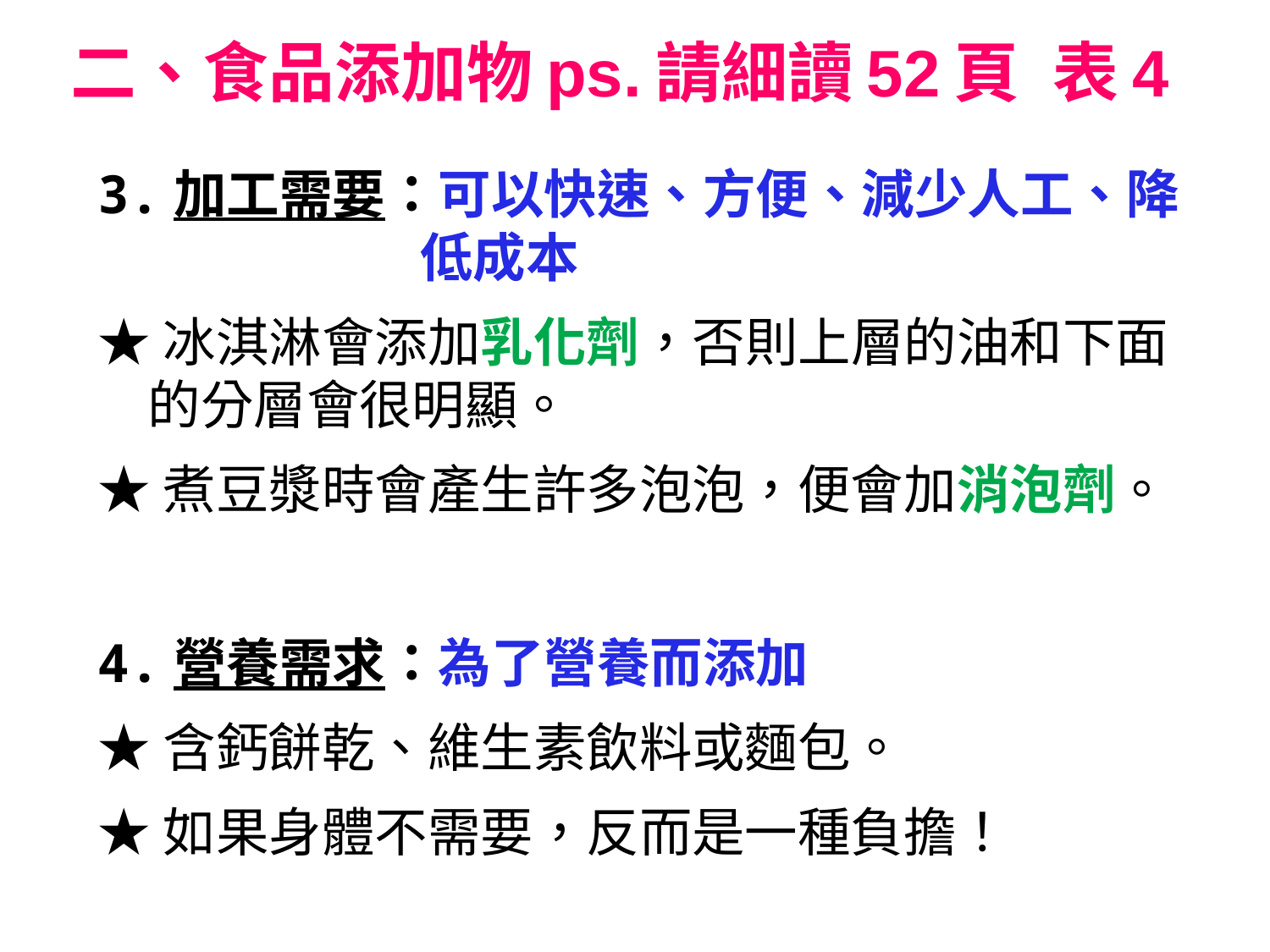

# 二、食品添加物ps.請細讀52頁 表4

3.加工需要：可以快速、方便、減少人工、降低成本
★冰淇淋會添加乳化劑，否則上層的油和下面的分層會很明顯。
★煮豆漿時會產生許多泡泡，便會加消泡劑。

4.營養需求：為了營養而添加
★含鈣餅乾、維生素飲料或麵包。
★如果身體不需要，反而是一種負擔！